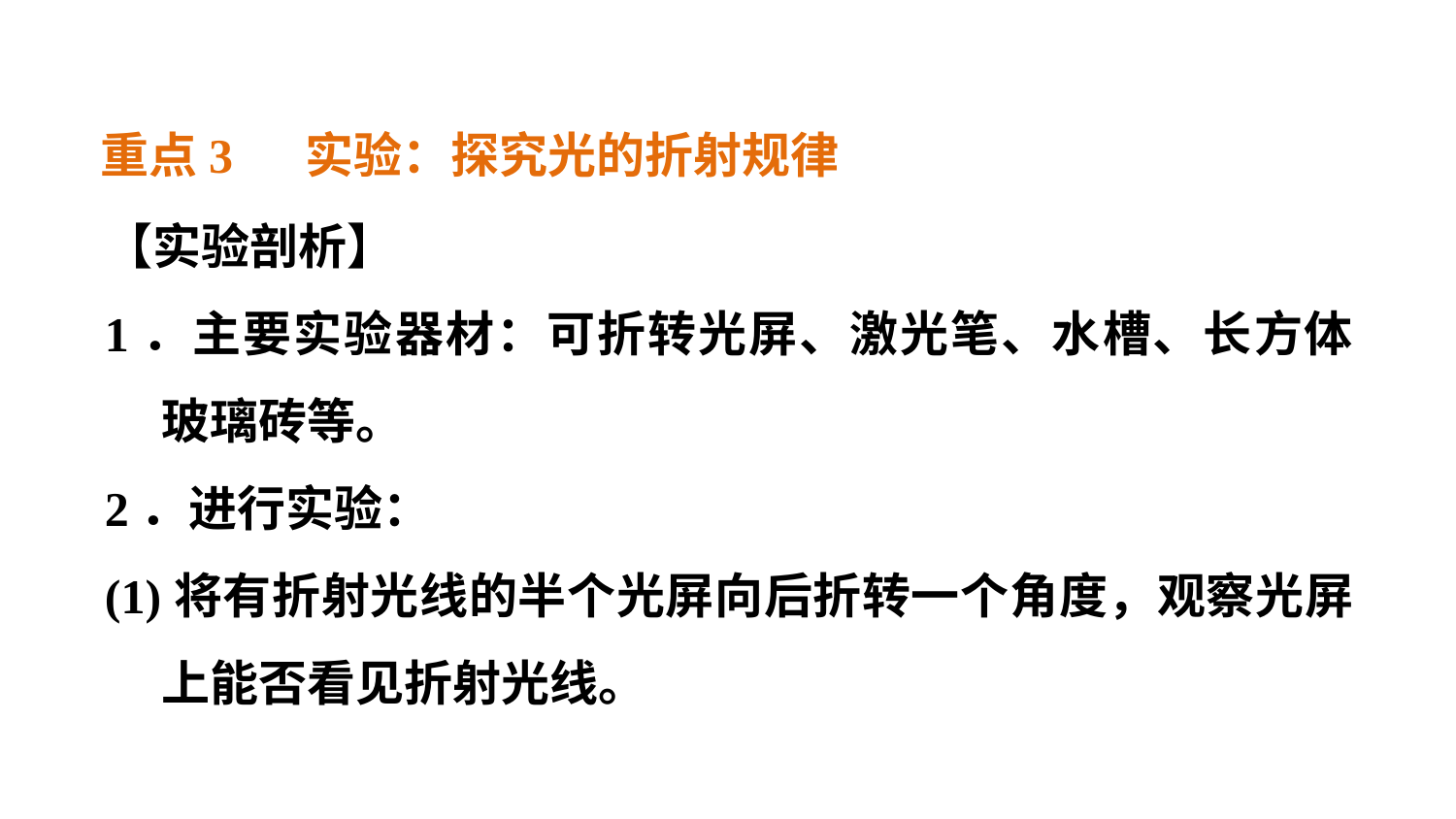

重点3     实验：探究光的折射规律
【实验剖析】
1．主要实验器材：可折转光屏、激光笔、水槽、长方体玻璃砖等。
2．进行实验：
(1)将有折射光线的半个光屏向后折转一个角度，观察光屏上能否看见折射光线。